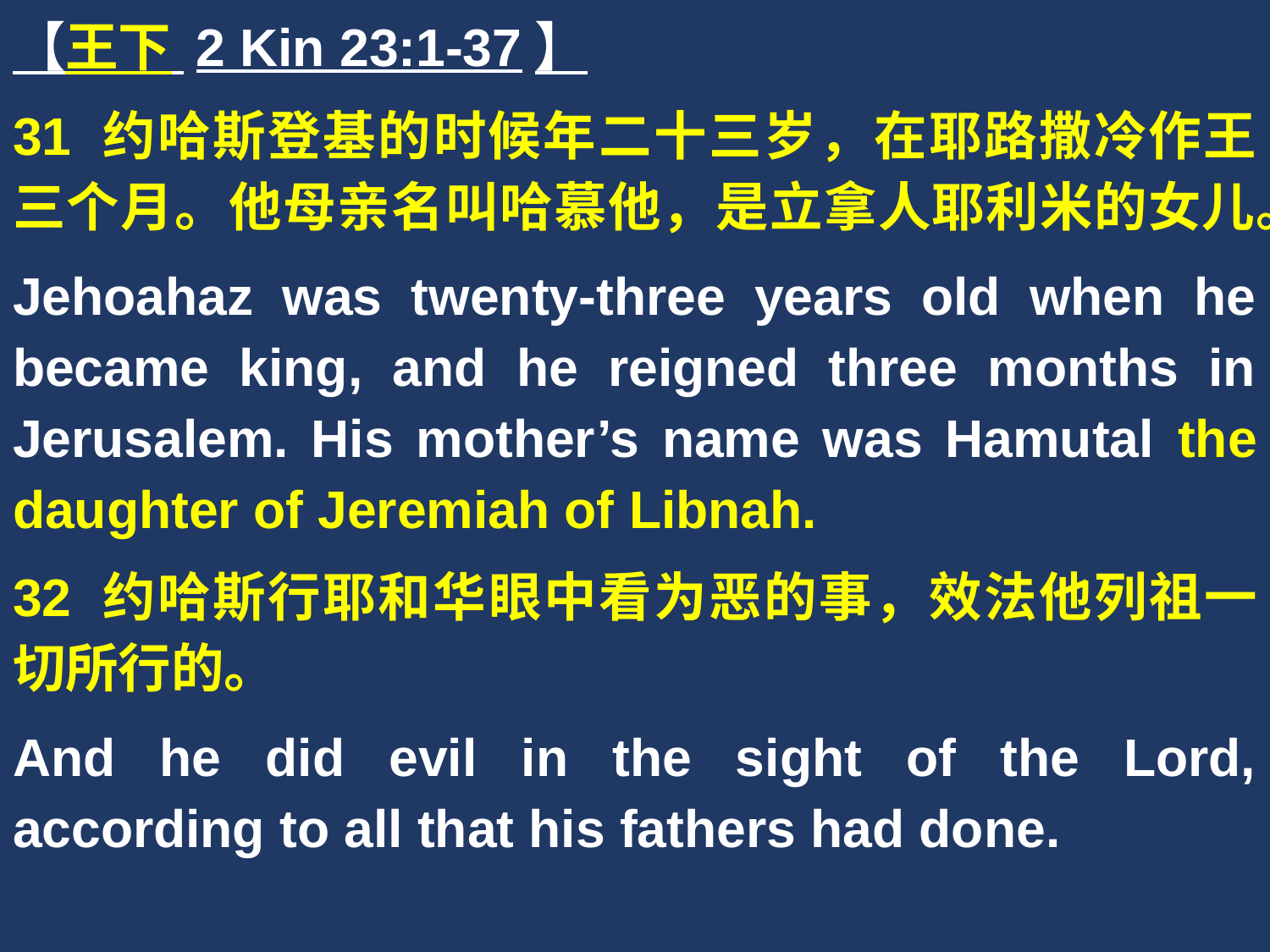

【王下 2 Kin 23:1-37】
31 约哈斯登基的时候年二十三岁，在耶路撒冷作王三个月。他母亲名叫哈慕他，是立拿人耶利米的女儿。
Jehoahaz was twenty-three years old when he became king, and he reigned three months in Jerusalem. His mother’s name was Hamutal the daughter of Jeremiah of Libnah.
32 约哈斯行耶和华眼中看为恶的事，效法他列祖一切所行的。
And he did evil in the sight of the Lord, according to all that his fathers had done.